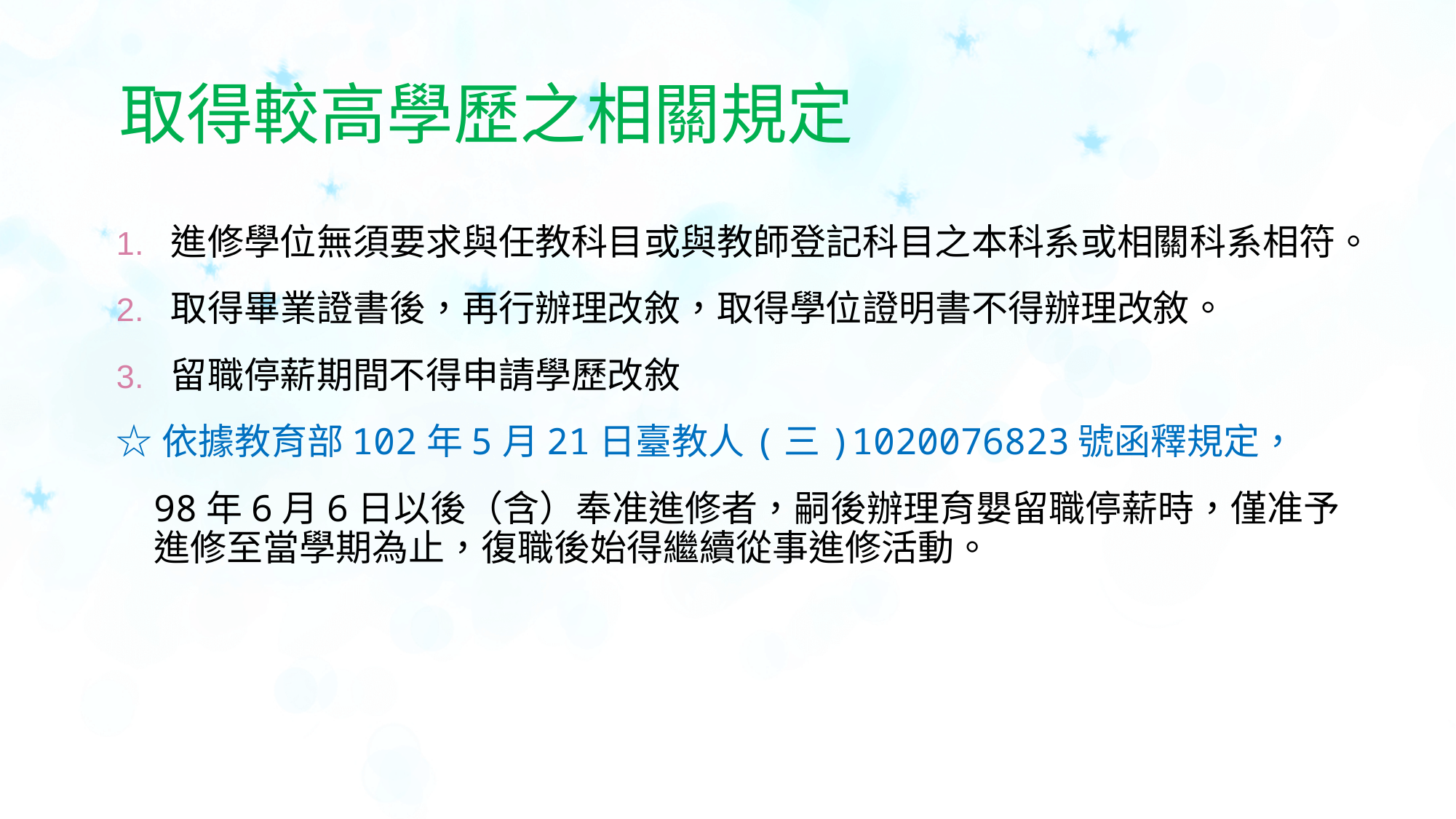

# 取得較高學歷之相關規定
進修學位無須要求與任教科目或與教師登記科目之本科系或相關科系相符。
取得畢業證書後，再行辦理改敘，取得學位證明書不得辦理改敘。
留職停薪期間不得申請學歷改敘
☆依據教育部102年5月21日臺教人(三)1020076823號函釋規定，
98年6月6日以後（含）奉准進修者，嗣後辦理育嬰留職停薪時，僅准予進修至當學期為止，復職後始得繼續從事進修活動。